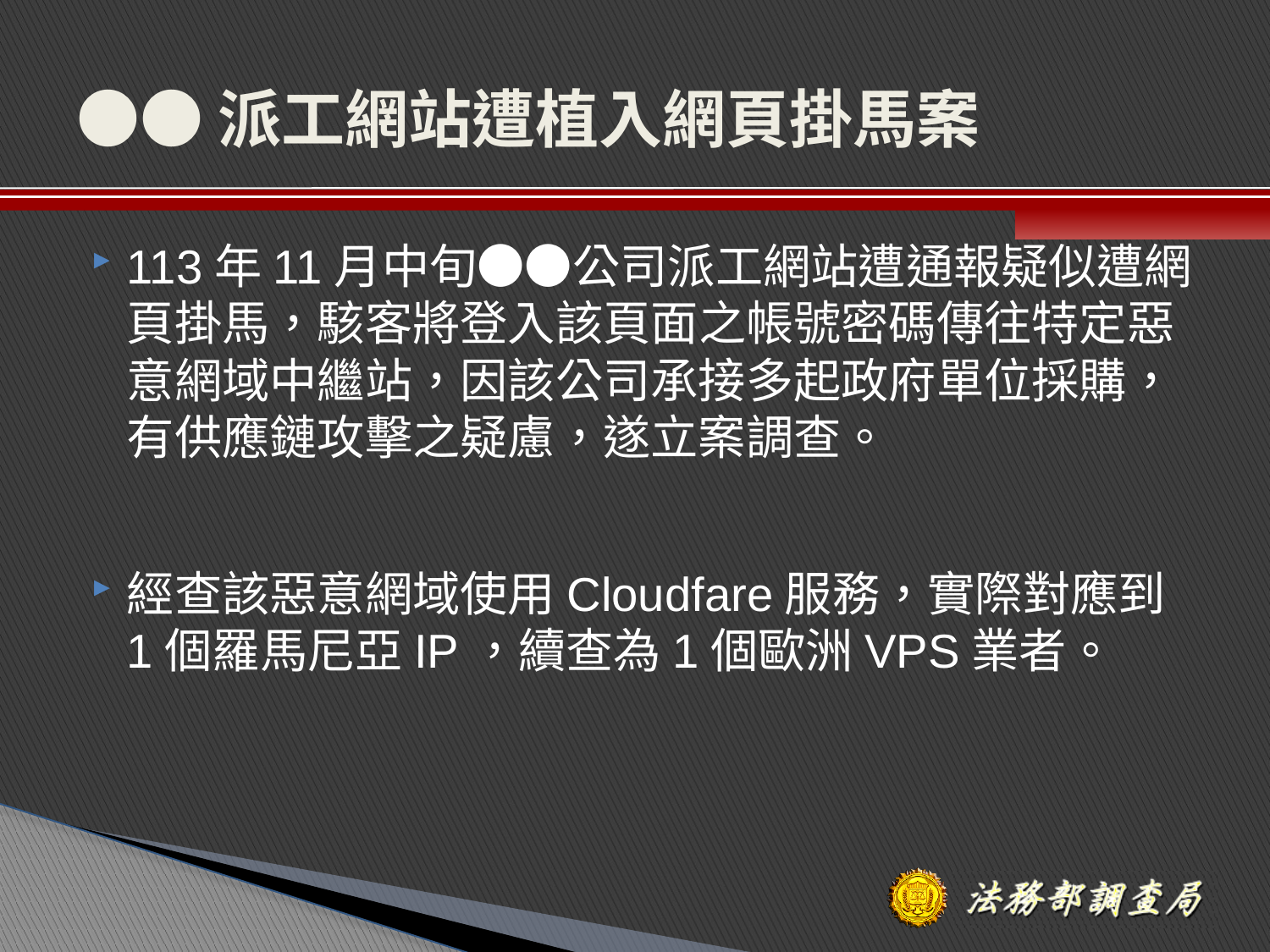

# ●●派工網站遭植入網頁掛馬案
113年11月中旬●●公司派工網站遭通報疑似遭網頁掛馬，駭客將登入該頁面之帳號密碼傳往特定惡意網域中繼站，因該公司承接多起政府單位採購，有供應鏈攻擊之疑慮，遂立案調查。

經查該惡意網域使用Cloudfare服務，實際對應到1個羅馬尼亞IP，續查為1個歐洲VPS業者。